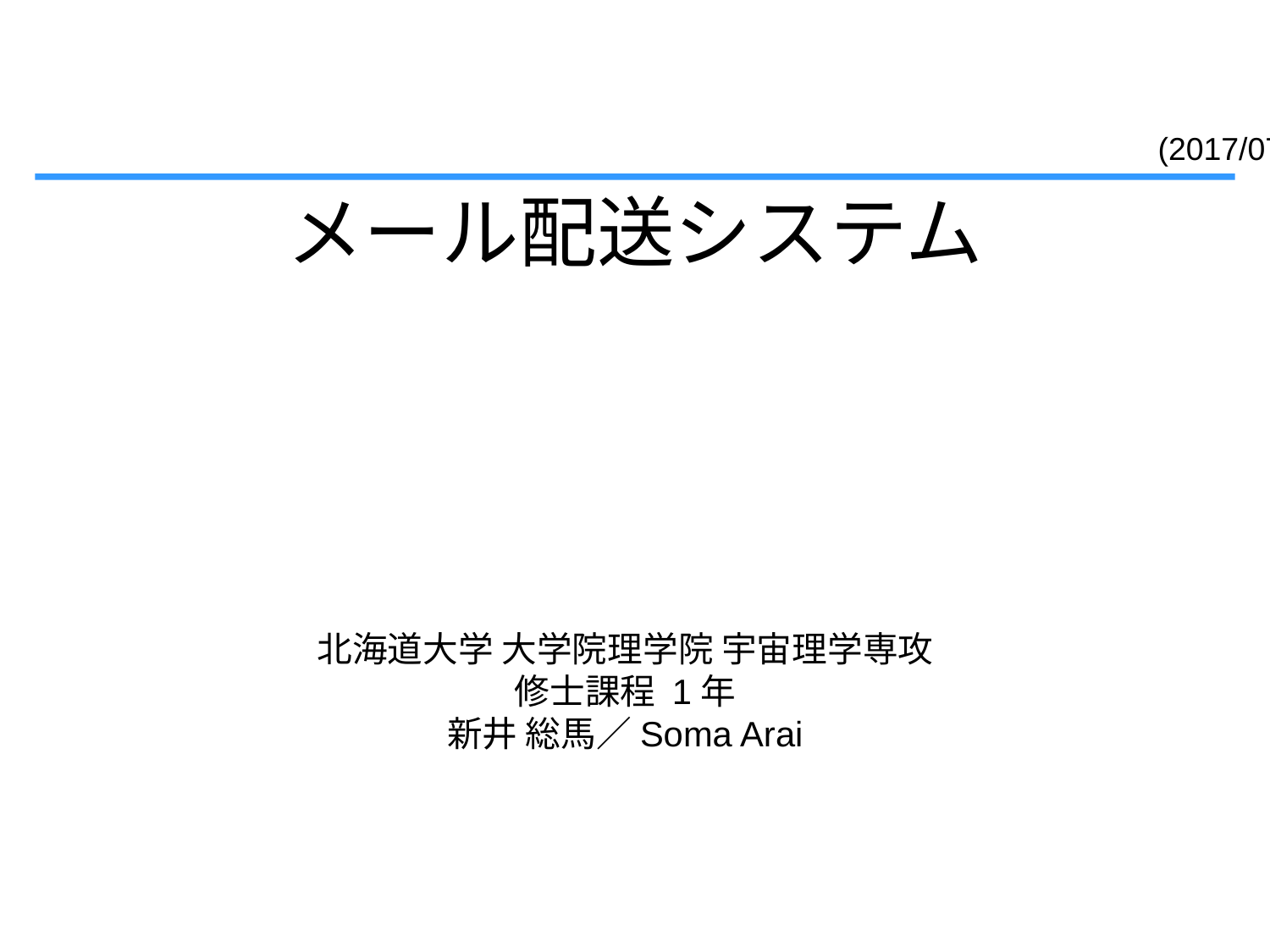

(2017/07/28)

メール配送システム
北海道大学 大学院理学院 宇宙理学専攻
修士課程 1年
新井 総馬／Soma Arai